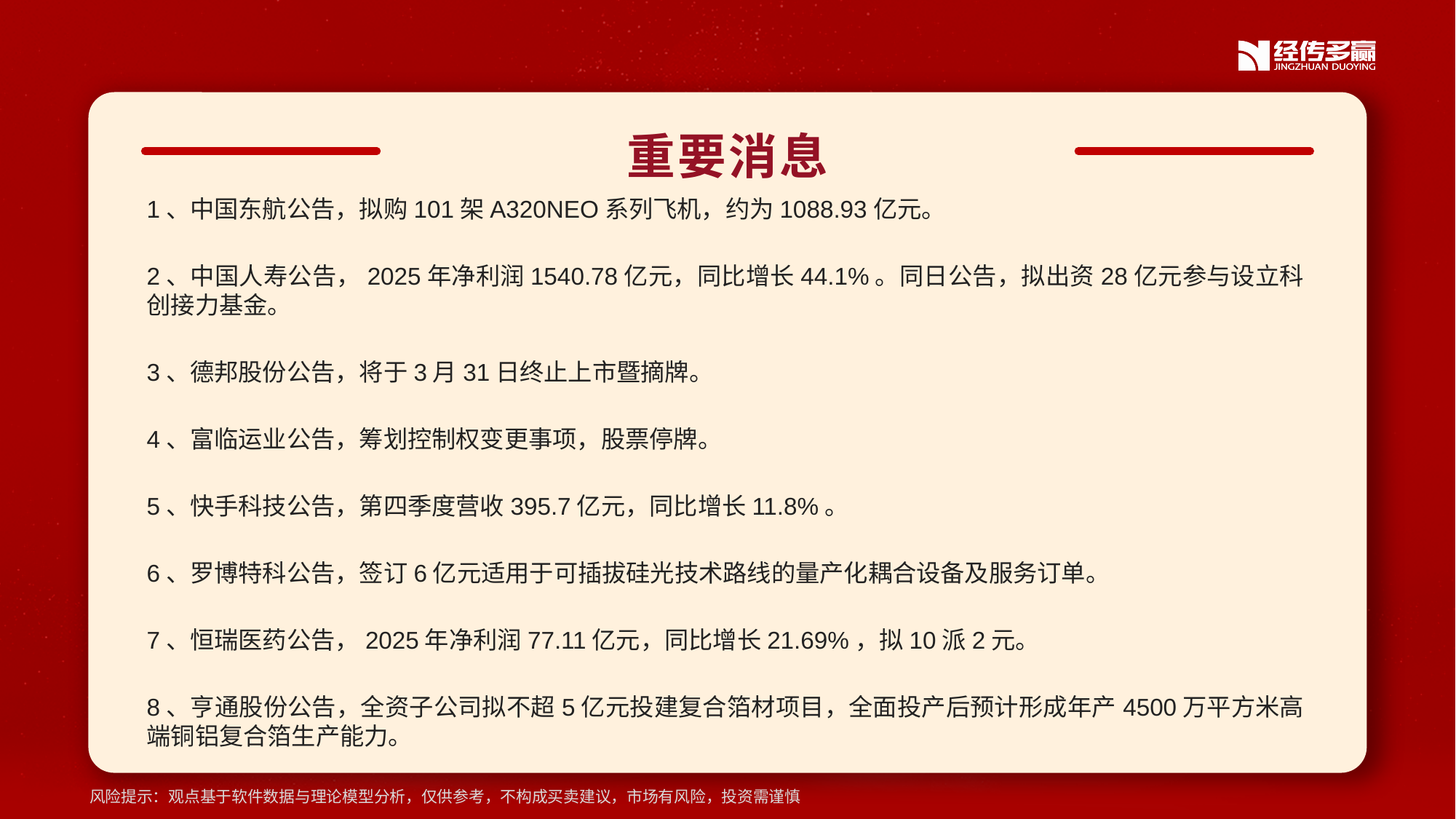

重要消息
1、中国东航公告，拟购101架A320NEO系列飞机，约为1088.93亿元。
2、中国人寿公告，2025年净利润1540.78亿元，同比增长44.1%。同日公告，拟出资28亿元参与设立科创接力基金。
3、德邦股份公告，将于3月31日终止上市暨摘牌。
4、富临运业公告，筹划控制权变更事项，股票停牌。
5、快手科技公告，第四季度营收395.7亿元，同比增长11.8%。
6、罗博特科公告，签订6亿元适用于可插拔硅光技术路线的量产化耦合设备及服务订单。
7、恒瑞医药公告，2025年净利润77.11亿元，同比增长21.69%，拟10派2元。
8、亨通股份公告，全资子公司拟不超5亿元投建复合箔材项目，全面投产后预计形成年产4500万平方米高端铜铝复合箔生产能力。